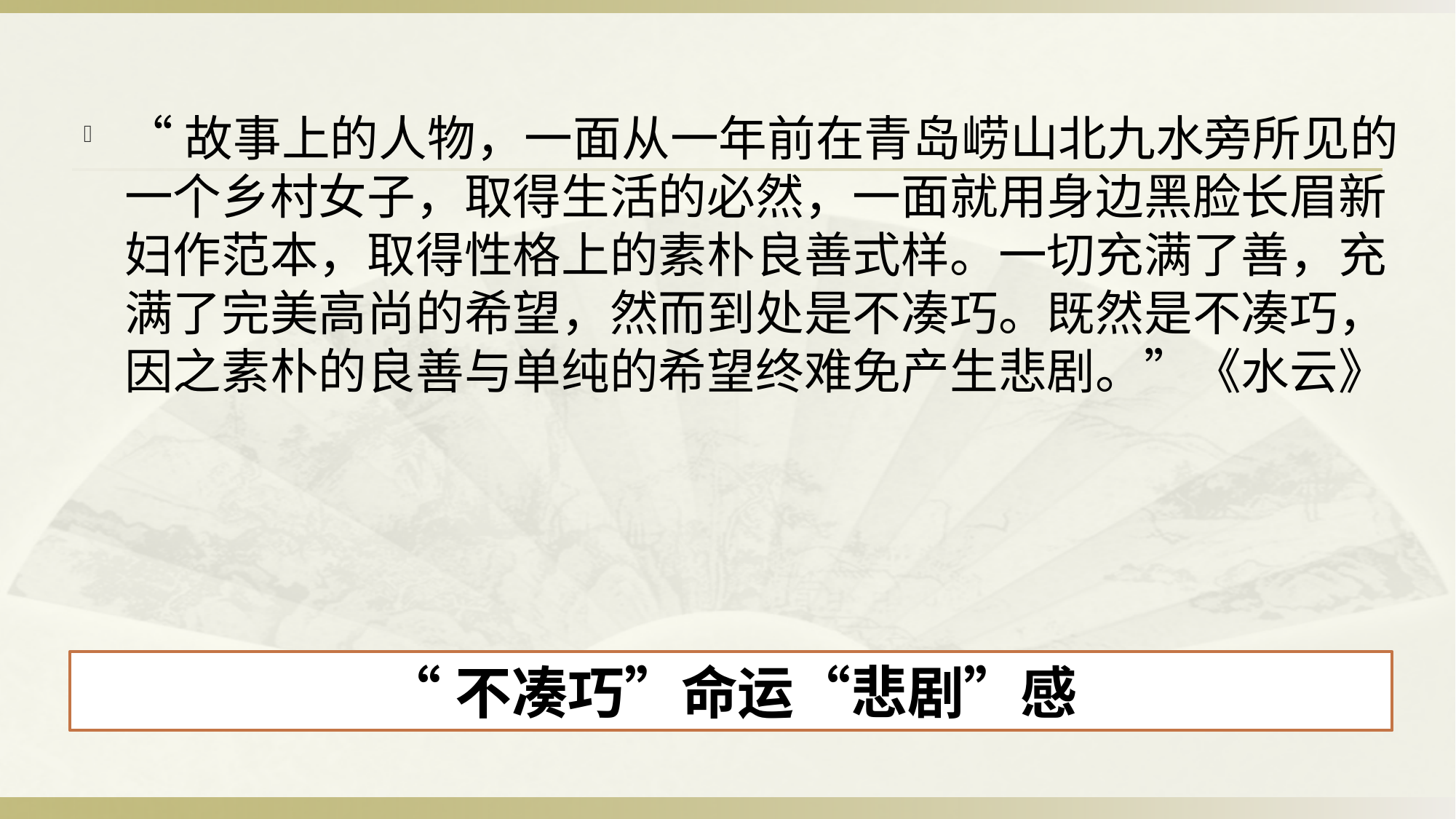

#
“故事上的人物，一面从一年前在青岛崂山北九水旁所见的一个乡村女子，取得生活的必然，一面就用身边黑脸长眉新妇作范本，取得性格上的素朴良善式样。一切充满了善，充满了完美高尚的希望，然而到处是不凑巧。既然是不凑巧，因之素朴的良善与单纯的希望终难免产生悲剧。”《水云》

“不凑巧”命运“悲剧”感